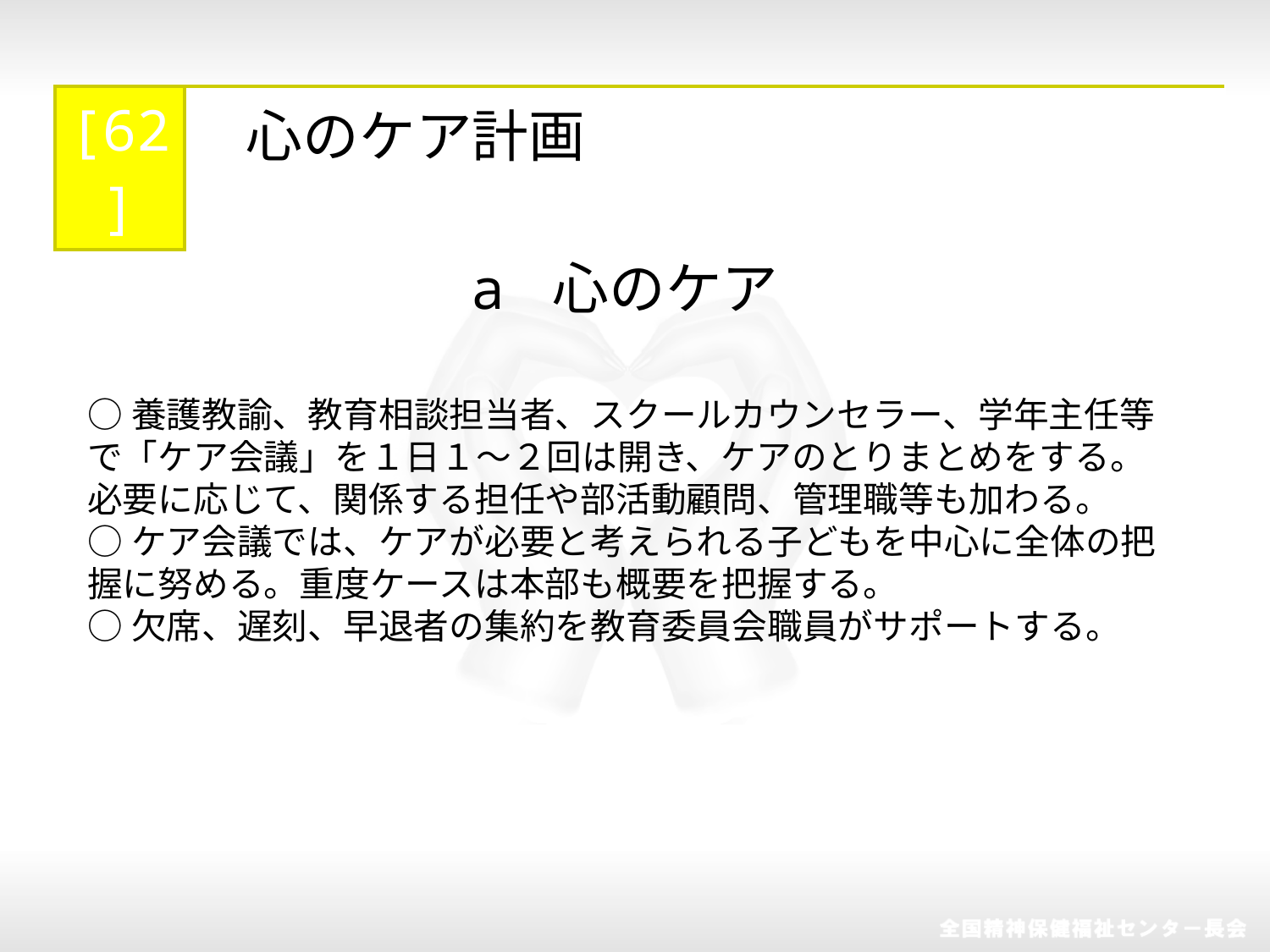

| [62] | 心のケア計画 |
| --- | --- |
a 心のケア
○養護教諭、教育相談担当者、スクールカウンセラー、学年主任等で「ケア会議」を１日１～２回は開き、ケアのとりまとめをする。必要に応じて、関係する担任や部活動顧問、管理職等も加わる。
○ケア会議では、ケアが必要と考えられる子どもを中心に全体の把握に努める。重度ケースは本部も概要を把握する。
○欠席、遅刻、早退者の集約を教育委員会職員がサポートする。